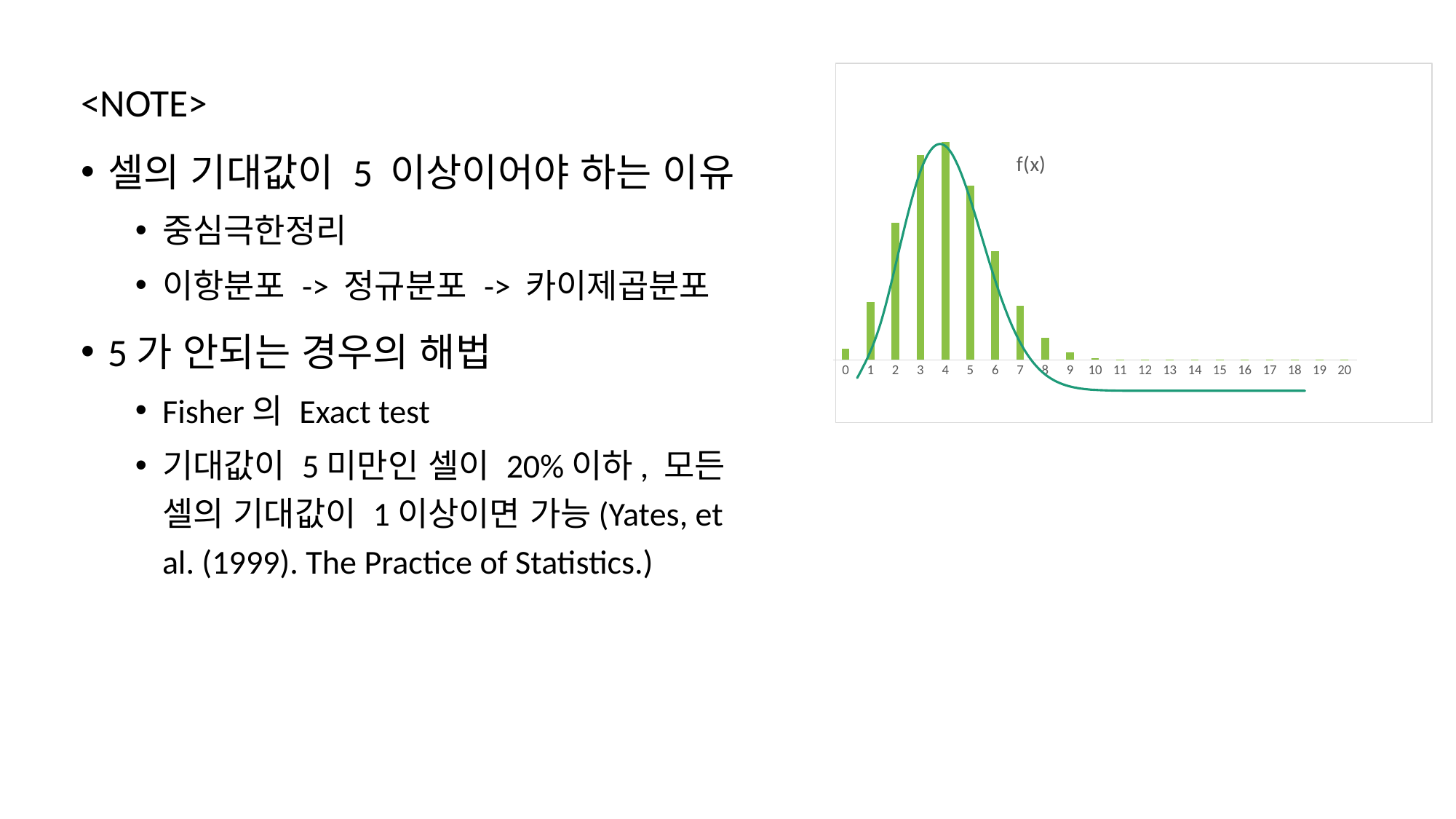

### Chart:

| Category | f(x) |
|---|---|
| 0 | 0.01152921504606847 |
| 1 | 0.05764607523034233 |
| 2 | 0.1369094286720631 |
| 3 | 0.20536414300809455 |
| 4 | 0.21819940194610055 |
| 5 | 0.17455952155688043 |
| 6 | 0.1090997009730503 |
| 7 | 0.054549850486525116 |
| 8 | 0.022160876760150834 |
| 9 | 0.007386958920050278 |
| 10 | 0.0020314137030138252 |
| 11 | 0.00046168493250314227 |
| 12 | 8.656592484433914e-05 |
| 13 | 1.3317834591436786e-05 |
| 14 | 1.6647293239295963e-06 |
| 15 | 1.6647293239296003e-07 |
| 16 | 1.3005697843199991e-08 |
| 17 | 7.650410496000013e-10 |
| 18 | 3.1876710399999934e-11 |
| 19 | 8.388607999999993e-13 |
| 20 | 1.048576000000001e-14 |
<NOTE>
셀의 기대값이 5 이상이어야 하는 이유
중심극한정리
이항분포 -> 정규분포 -> 카이제곱분포
5가 안되는 경우의 해법
Fisher의 Exact test
기대값이 5미만인 셀이 20%이하, 모든 셀의 기대값이 1이상이면 가능(Yates, et al. (1999). The Practice of Statistics.)

### Chart

| Category | f(x) |
|---|---|